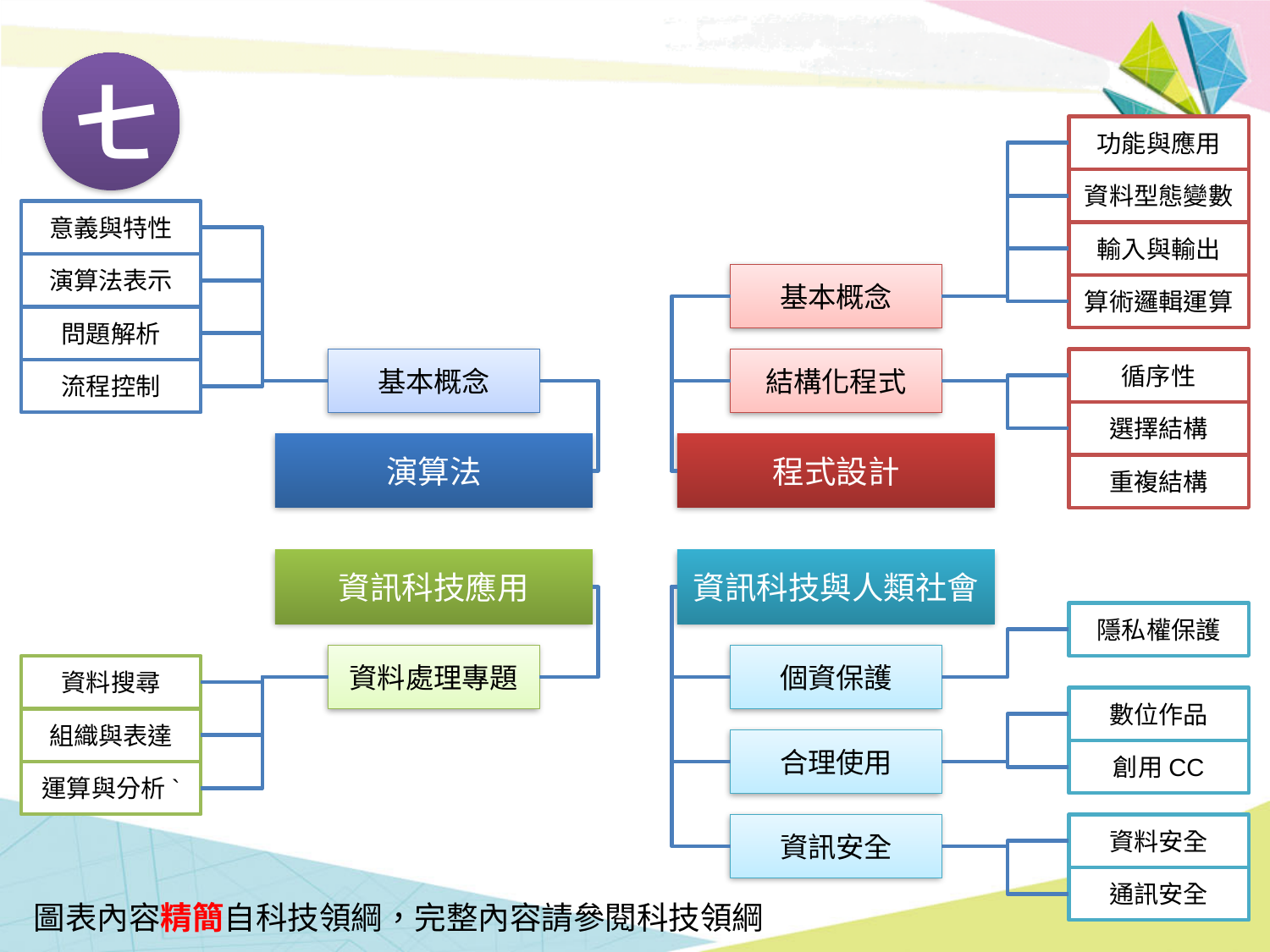

#
七
功能與應用
資料型態變數
意義與特性
輸入與輸出
演算法表示
基本概念
算術邏輯運算
問題解析
基本概念
結構化程式
循序性
流程控制
選擇結構
演算法
程式設計
重複結構
資訊科技應用
資訊科技與人類社會
隱私權保護
資料處理專題
個資保護
資料搜尋
數位作品
組織與表達
合理使用
創用CC
運算與分析`
資訊安全
資料安全
通訊安全
圖表內容精簡自科技領綱，完整內容請參閱科技領綱